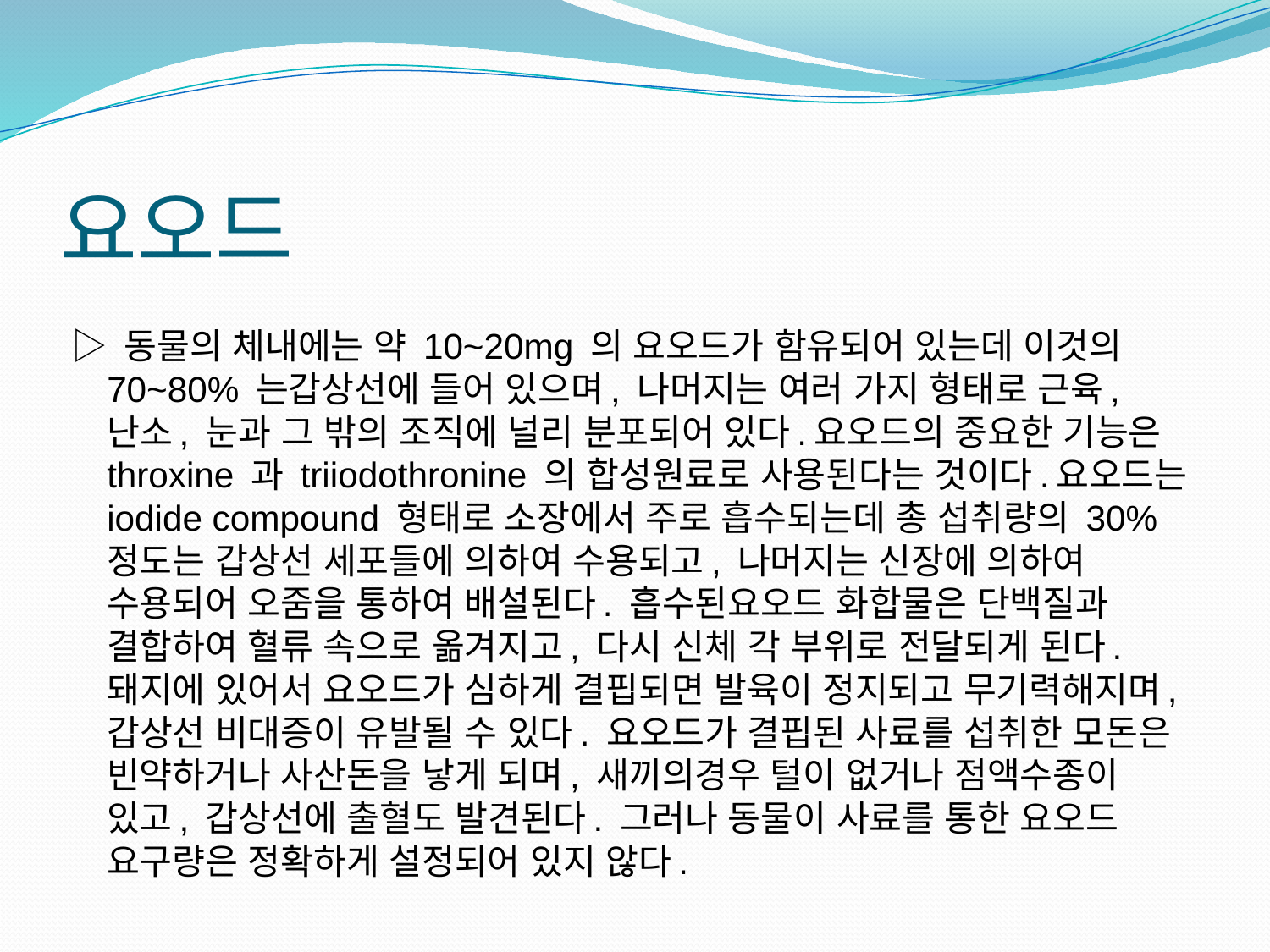

# 요오드
▷ 동물의 체내에는 약 10~20mg 의 요오드가 함유되어 있는데 이것의 70~80% 는갑상선에 들어 있으며, 나머지는 여러 가지 형태로 근육, 난소, 눈과 그 밖의 조직에 널리 분포되어 있다.요오드의 중요한 기능은 throxine 과 triiodothronine 의 합성원료로 사용된다는 것이다.요오드는 iodide compound 형태로 소장에서 주로 흡수되는데 총 섭취량의 30% 정도는 갑상선 세포들에 의하여 수용되고, 나머지는 신장에 의하여 수용되어 오줌을 통하여 배설된다. 흡수된요오드 화합물은 단백질과 결합하여 혈류 속으로 옮겨지고, 다시 신체 각 부위로 전달되게 된다.돼지에 있어서 요오드가 심하게 결핍되면 발육이 정지되고 무기력해지며, 갑상선 비대증이 유발될 수 있다. 요오드가 결핍된 사료를 섭취한 모돈은 빈약하거나 사산돈을 낳게 되며, 새끼의경우 털이 없거나 점액수종이 있고, 갑상선에 출혈도 발견된다. 그러나 동물이 사료를 통한 요오드 요구량은 정확하게 설정되어 있지 않다.